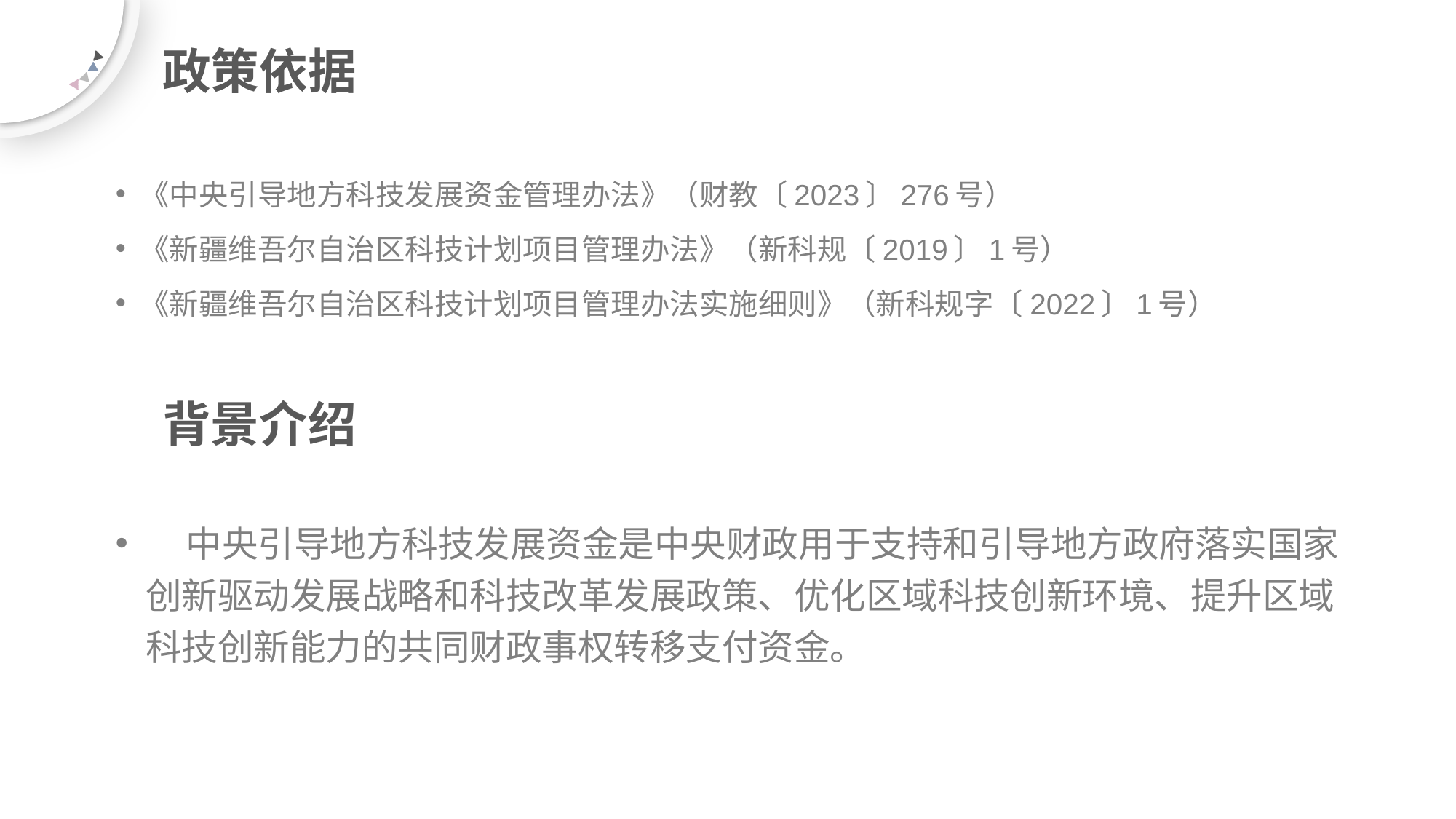

# 政策依据
《中央引导地方科技发展资金管理办法》（财教〔2023〕276号）
《新疆维吾尔自治区科技计划项目管理办法》（新科规〔2019〕1号）
《新疆维吾尔自治区科技计划项目管理办法实施细则》（新科规字〔2022〕1号）
背景介绍
    中央引导地方科技发展资金是中央财政用于支持和引导地方政府落实国家创新驱动发展战略和科技改革发展政策、优化区域科技创新环境、提升区域科技创新能力的共同财政事权转移支付资金。